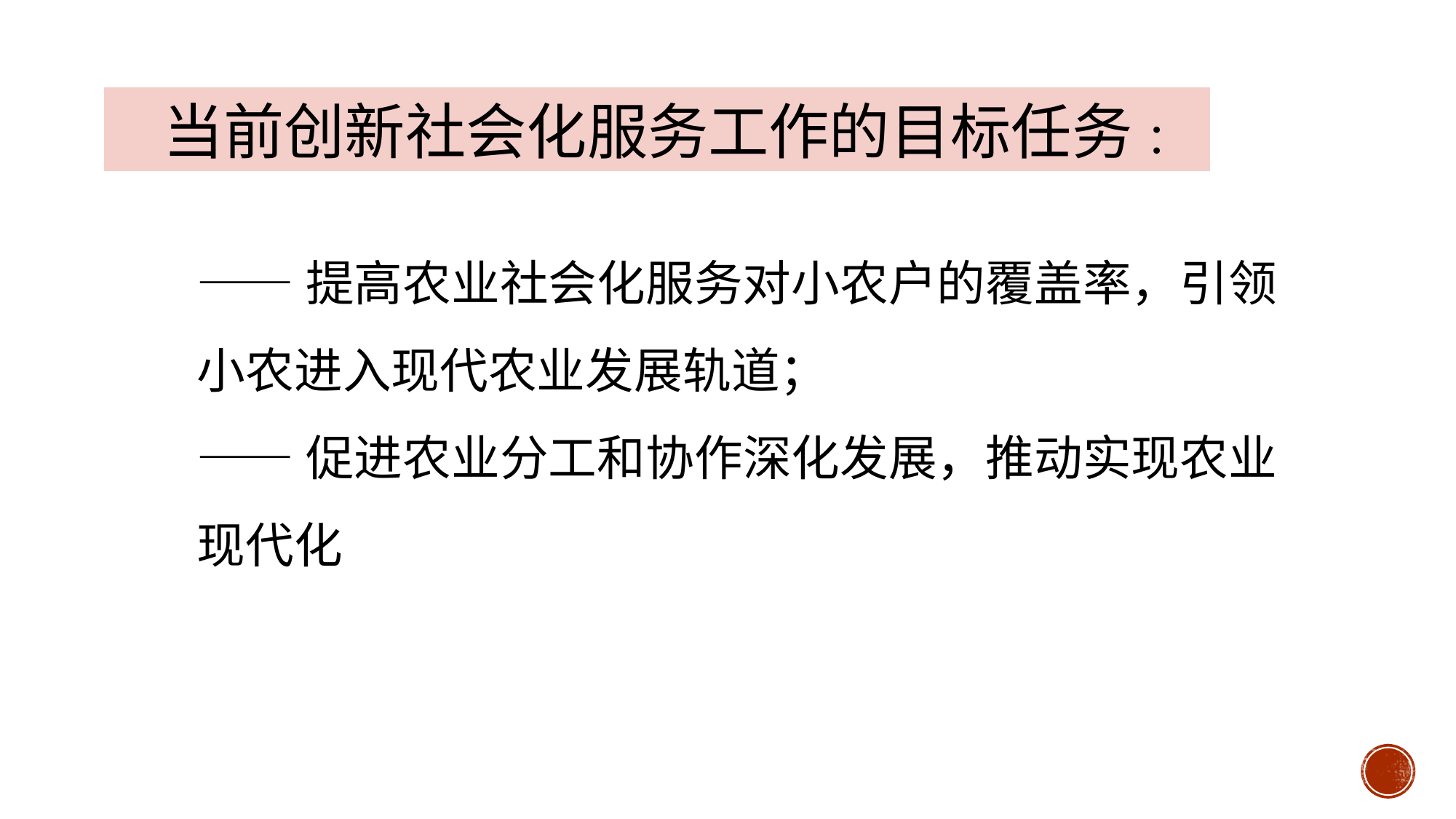

当前创新社会化服务工作的目标任务 ：
——提高农业社会化服务对小农户的覆盖率，引领小农进入现代农业发展轨道；
——促进农业分工和协作深化发展，推动实现农业现代化